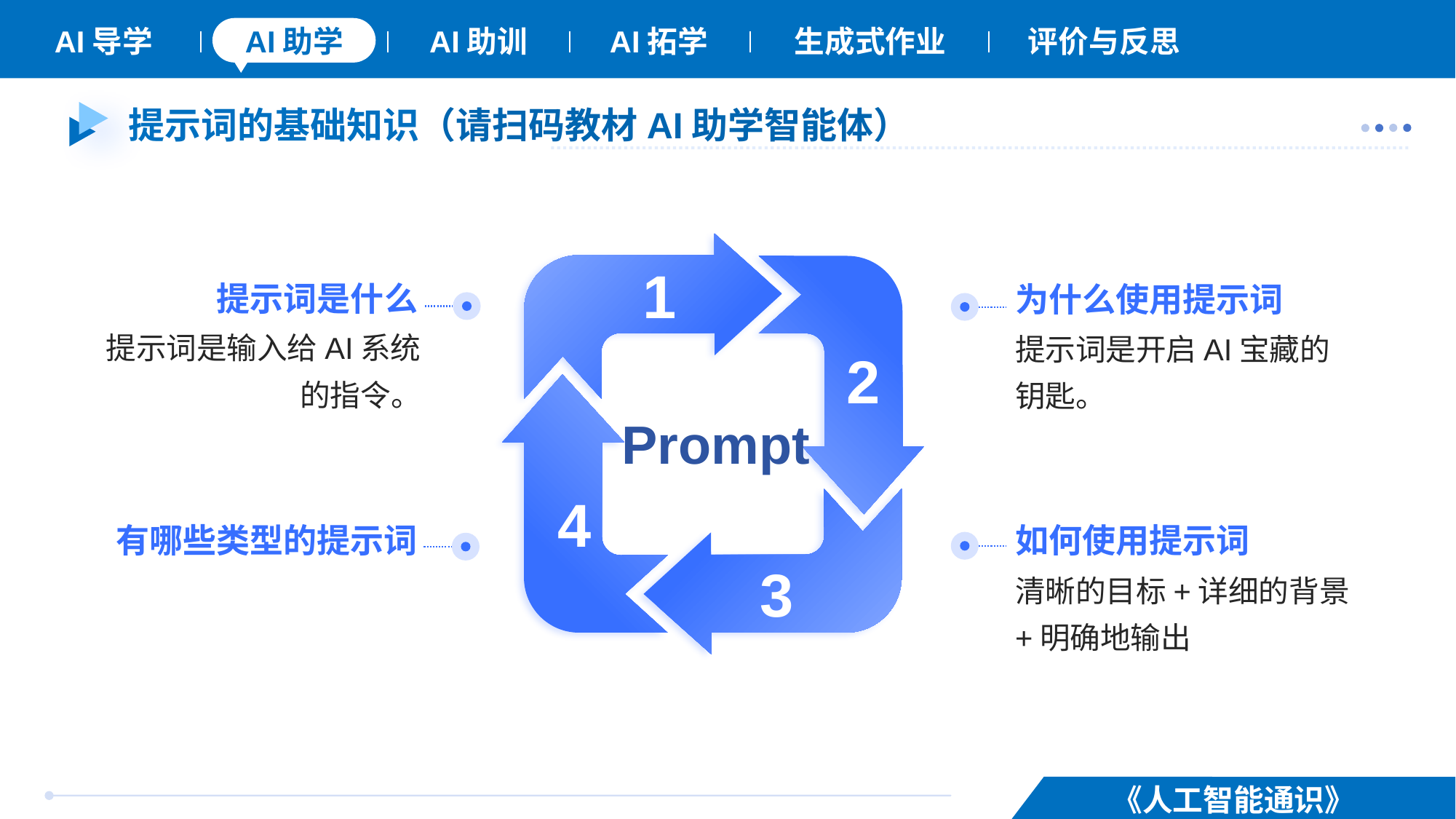

# 提示词的基础知识（请扫码教材AI助学智能体）
提示词是什么
为什么使用提示词
1

2
提示词是输入给AI系统的指令。
提示词是开启AI宝藏的钥匙。
Prompt
4
有哪些类型的提示词
如何使用提示词
3

清晰的目标+详细的背景+明确地输出